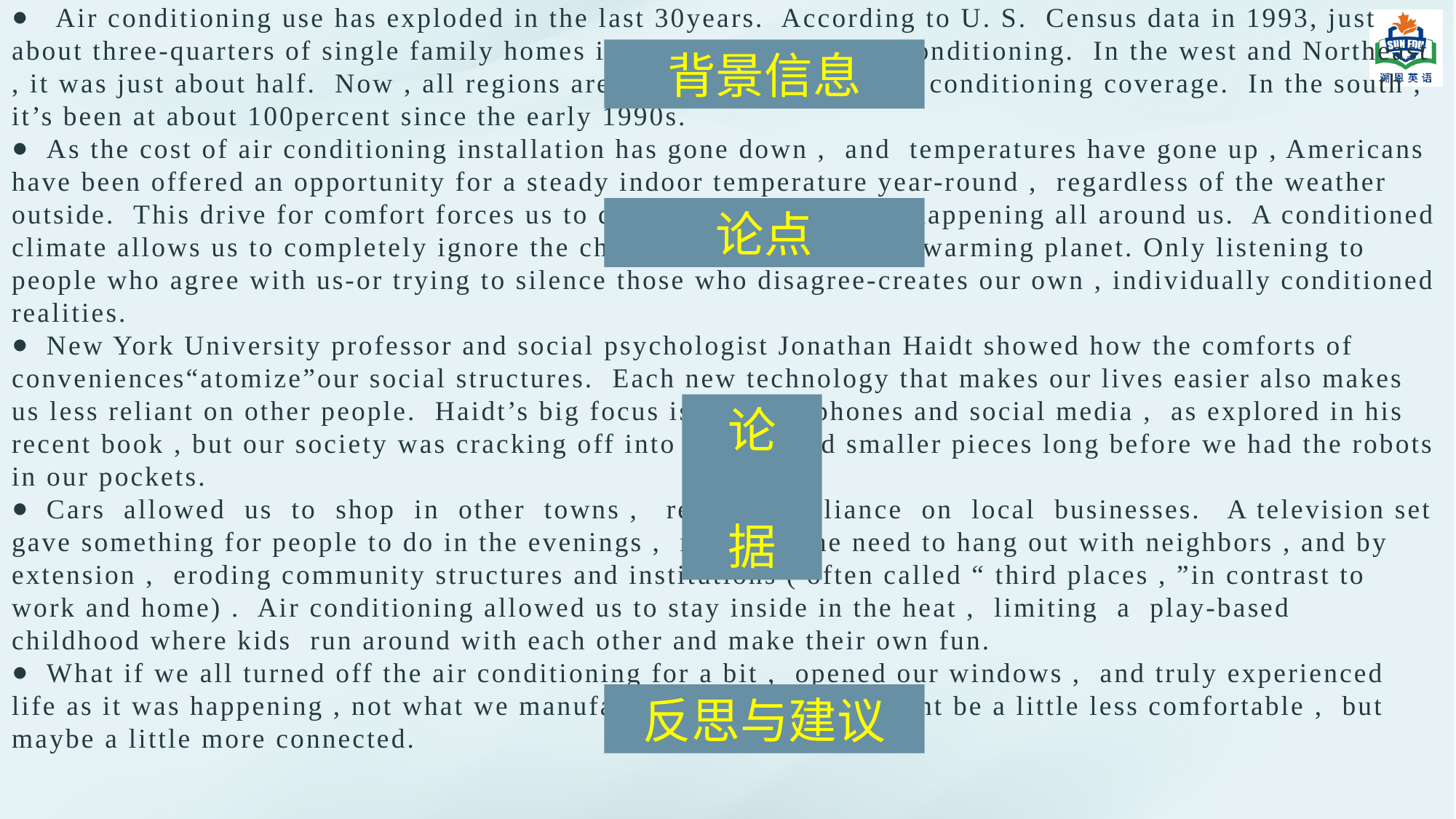

Air conditioning use has exploded in the last 30years.  According to U. S.  Census data in 1993, just about three-quarters of single family homes in the Midwest had air conditioning.  In the west and Northeast , it was just about half.  Now , all regions are pushing 100percent air conditioning coverage.  In the south ,  it’s been at about 100percent since the early 1990s.
  As the cost of air conditioning installation has gone down ,  and  temperatures have gone up , Americans have been offered an opportunity for a steady indoor temperature year-round ,  regardless of the weather outside.  This drive for comfort forces us to disconnect from what’s happening all around us.  A conditioned climate allows us to completely ignore the changing seasons and our warming planet. Only listening to people who agree with us-or trying to silence those who disagree-creates our own , individually conditioned realities.
  New York University professor and social psychologist Jonathan Haidt showed how the comforts of conveniences“atomize”our social structures.  Each new technology that makes our lives easier also makes us less reliant on other people.  Haidt’s big focus is on smartphones and social media ,  as explored in his recent book , but our society was cracking off into smaller and smaller pieces long before we had the robots in our pockets.
  Cars  allowed  us  to  shop  in  other  towns ,   reducing  reliance  on  local  businesses.   A television set gave something for people to do in the evenings ,  reducing the need to hang out with neighbors , and by extension ,  eroding community structures and institutions ( often called “ third places , ”in contrast to work and home) .  Air conditioning allowed us to stay inside in the heat ,  limiting  a  play-based  childhood where kids  run around with each other and make their own fun.
  What if we all turned off the air conditioning for a bit ,  opened our windows ,  and truly experienced life as it was happening , not what we manufactured it to be? we might be a little less comfortable ,  but maybe a little more connected.
背景信息
论点
论

据
反思与建议